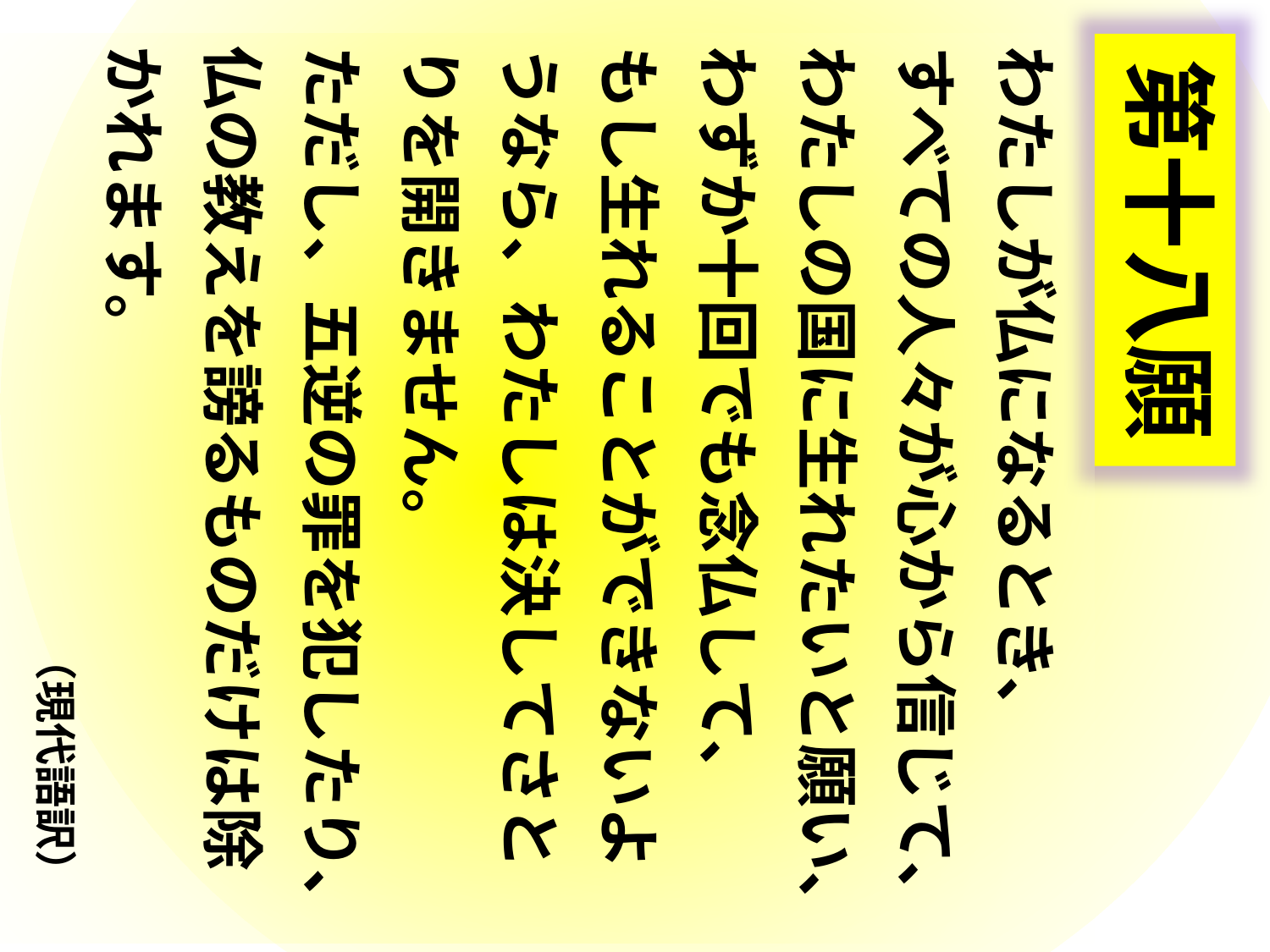

わたしが仏になるとき、
すべての人々が心から信じて、わたしの国に生れたいと願い、
わずか十回でも念仏して、
もし生れることができないよ
うなら、わたしは決してさとりを開きません。
ただし、五逆の罪を犯したり、仏の教えを謗るものだけは除かれます。
　　　　　　　　　　　　　　（現代語訳）

第十八願